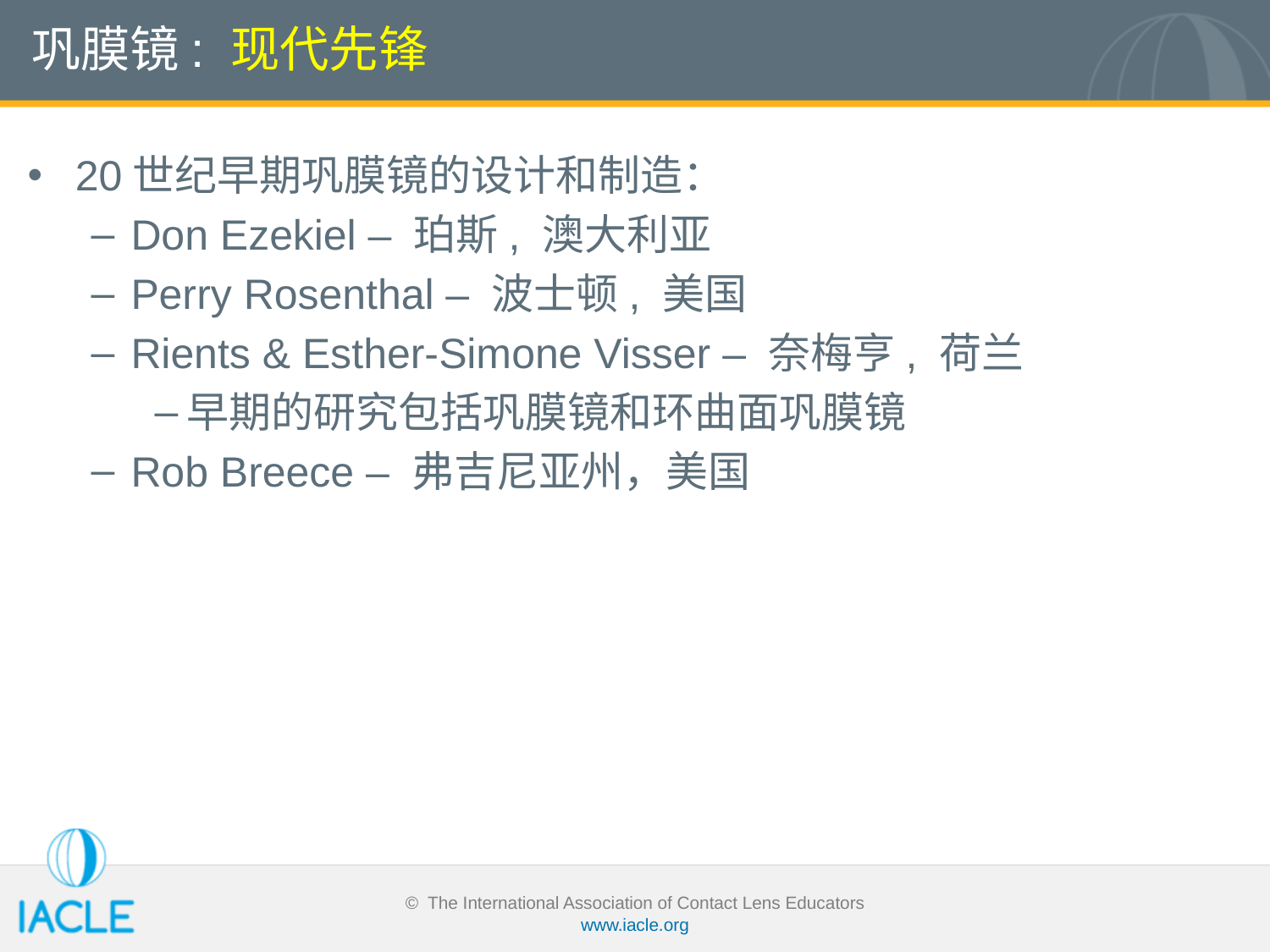

# 巩膜镜: 现代先锋
20世纪早期巩膜镜的设计和制造：
Don Ezekiel – 珀斯, 澳大利亚
Perry Rosenthal – 波士顿, 美国
Rients & Esther-Simone Visser – 奈梅亨, 荷兰
早期的研究包括巩膜镜和环曲面巩膜镜
Rob Breece – 弗吉尼亚州，美国